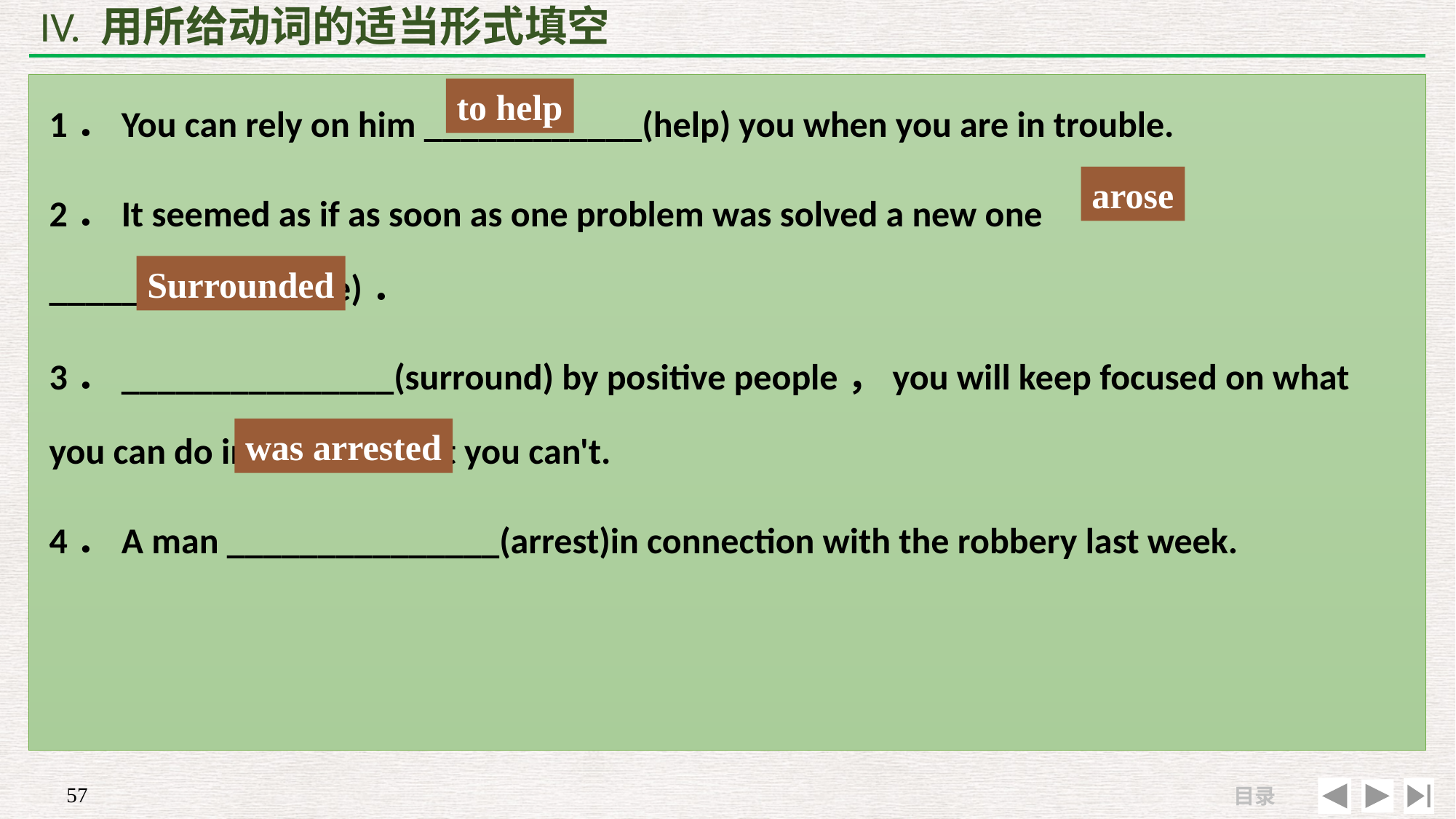

# IV. 用所给动词的适当形式填空
1．You can rely on him ____________(help) you when you are in trouble.
2．It seemed as if as soon as one problem was solved a new one ____________(arise)．
3．_______________(surround) by positive people，you will keep focused on what you can do instead of what you can't.
4．A man _______________(arrest)in connection with the robbery last week.

to help
arose
Surrounded
was arrested